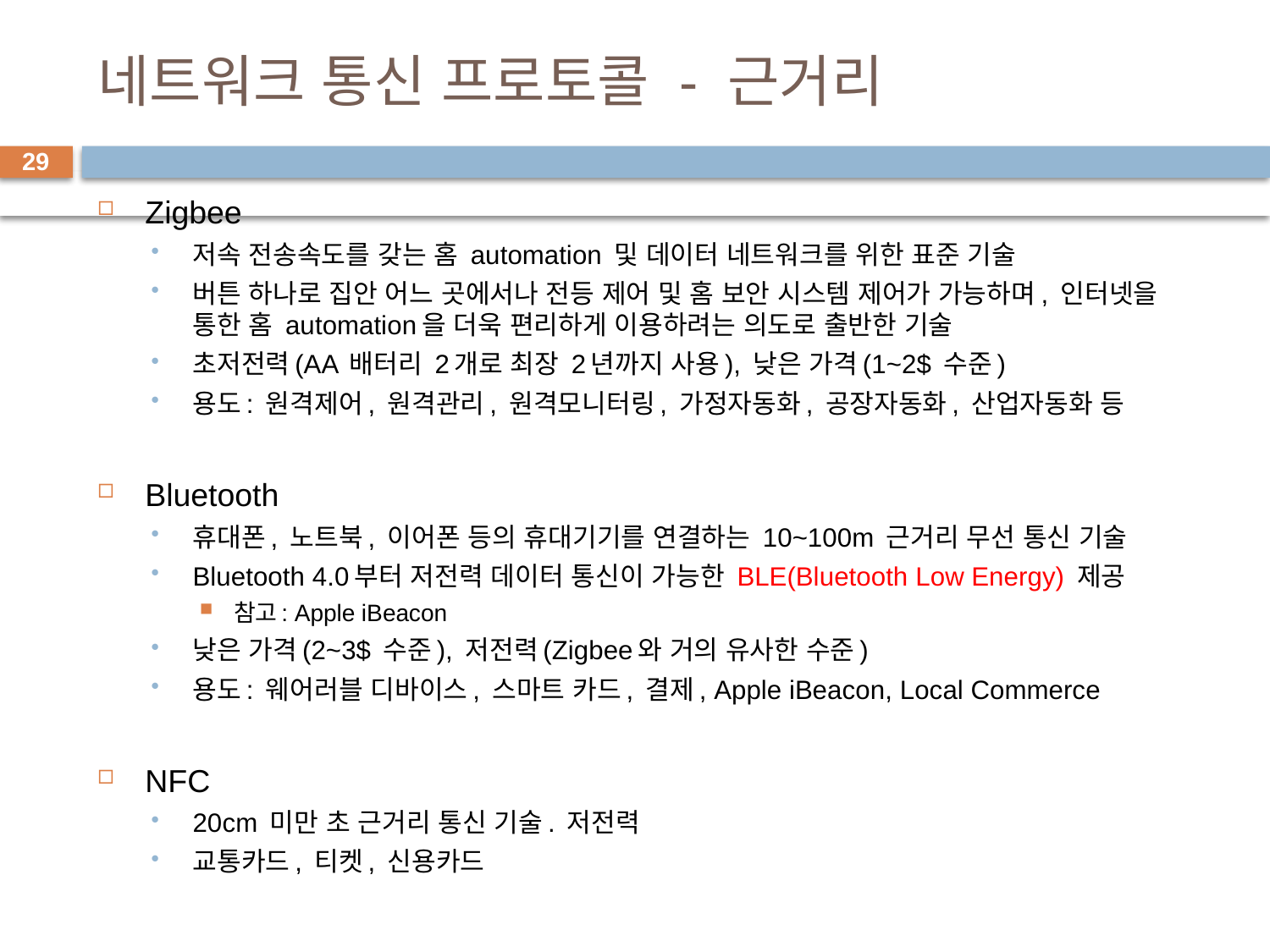

# 네트워크 통신 프로토콜 - 근거리
29
Zigbee
저속 전송속도를 갖는 홈 automation 및 데이터 네트워크를 위한 표준 기술
버튼 하나로 집안 어느 곳에서나 전등 제어 및 홈 보안 시스템 제어가 가능하며, 인터넷을 통한 홈 automation을 더욱 편리하게 이용하려는 의도로 출반한 기술
초저전력(AA 배터리 2개로 최장 2년까지 사용), 낮은 가격(1~2$ 수준)
용도: 원격제어, 원격관리, 원격모니터링, 가정자동화, 공장자동화, 산업자동화 등

Bluetooth
휴대폰, 노트북, 이어폰 등의 휴대기기를 연결하는 10~100m 근거리 무선 통신 기술
Bluetooth 4.0부터 저전력 데이터 통신이 가능한 BLE(Bluetooth Low Energy) 제공
참고: Apple iBeacon
낮은 가격(2~3$ 수준), 저전력(Zigbee와 거의 유사한 수준)
용도: 웨어러블 디바이스, 스마트 카드, 결제, Apple iBeacon, Local Commerce

NFC
20cm 미만 초 근거리 통신 기술. 저전력
교통카드, 티켓, 신용카드